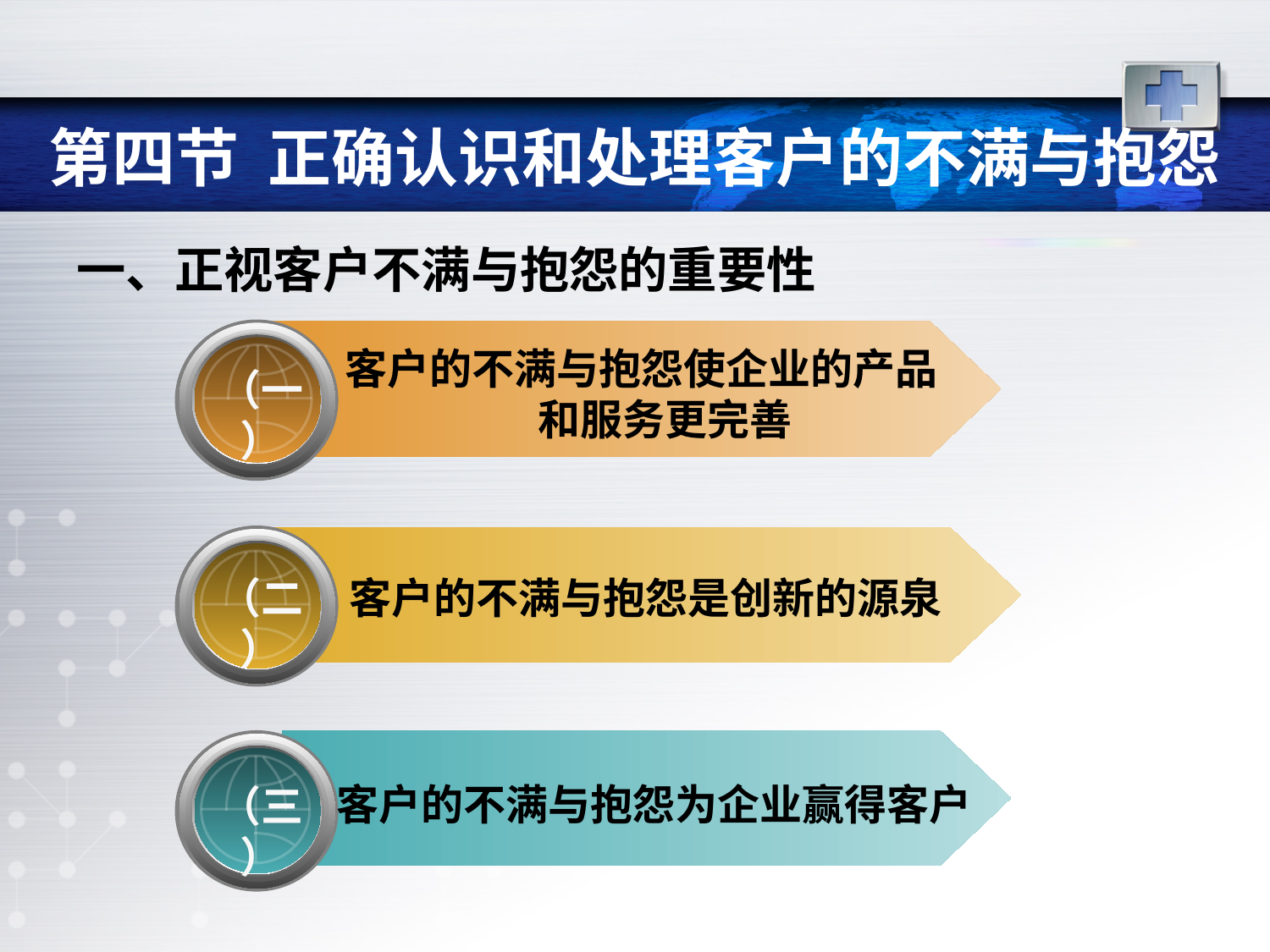

# 第四节  正确认识和处理客户的不满与抱怨
一、正视客户不满与抱怨的重要性

客户的不满与抱怨使企业的产品和服务更完善

（一）

（二）
客户的不满与抱怨是创新的源泉

客户的不满与抱怨为企业赢得客户
（三）